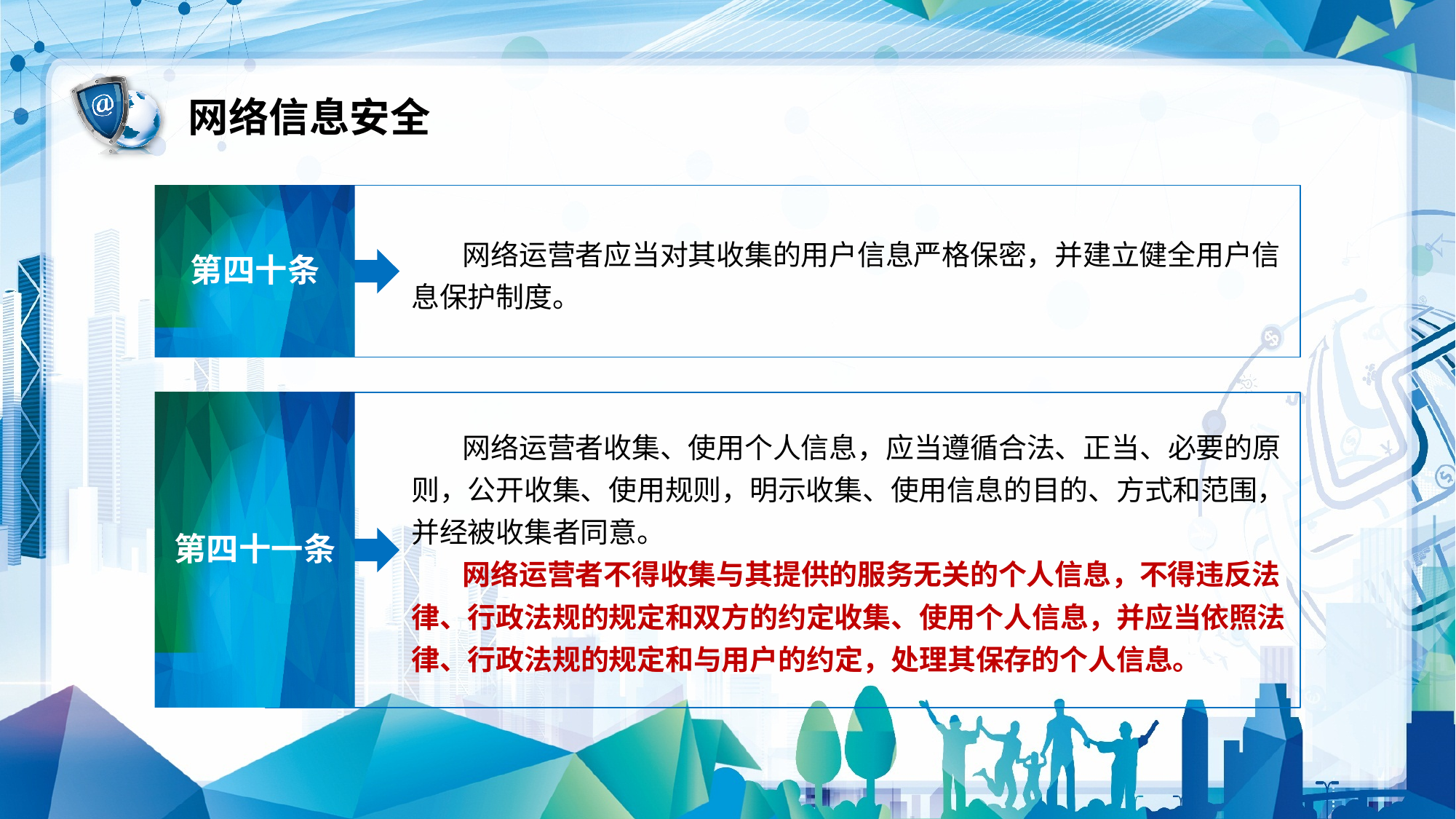

网络信息安全

       网络运营者应当对其收集的用户信息严格保密，并建立健全用户信息保护制度。
第四十条

       网络运营者收集、使用个人信息，应当遵循合法、正当、必要的原则，公开收集、使用规则，明示收集、使用信息的目的、方式和范围，并经被收集者同意。
       网络运营者不得收集与其提供的服务无关的个人信息，不得违反法律、行政法规的规定和双方的约定收集、使用个人信息，并应当依照法律、行政法规的规定和与用户的约定，处理其保存的个人信息。
第四十一条